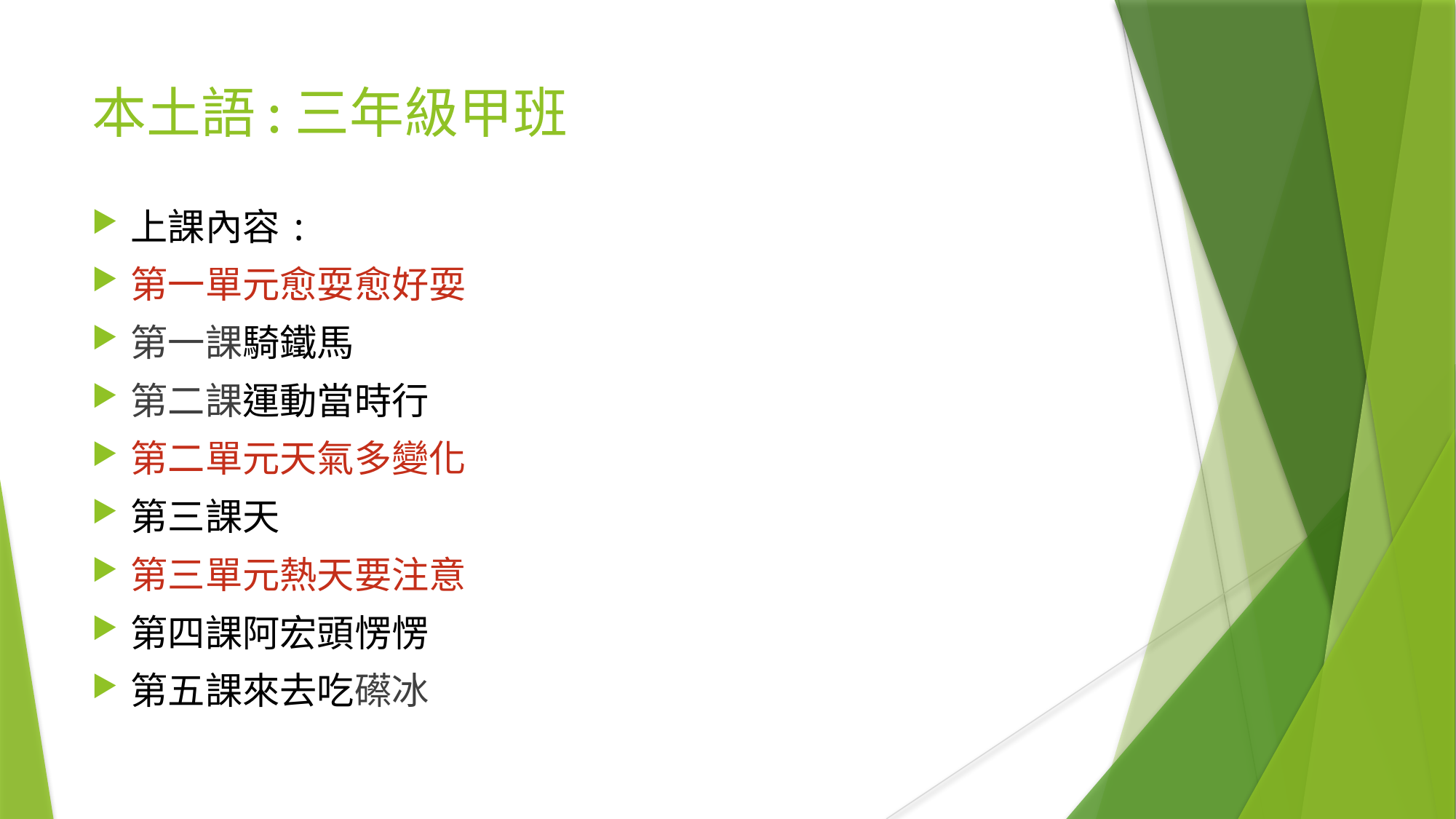

# 本土語:三年級甲班
上課內容:
第一單元愈耍愈好耍
第一課騎鐵馬
第二課運動當時行
第二單元天氣多變化
第三課天
第三單元熱天要注意
第四課阿宏頭愣愣
第五課來去吃礤冰